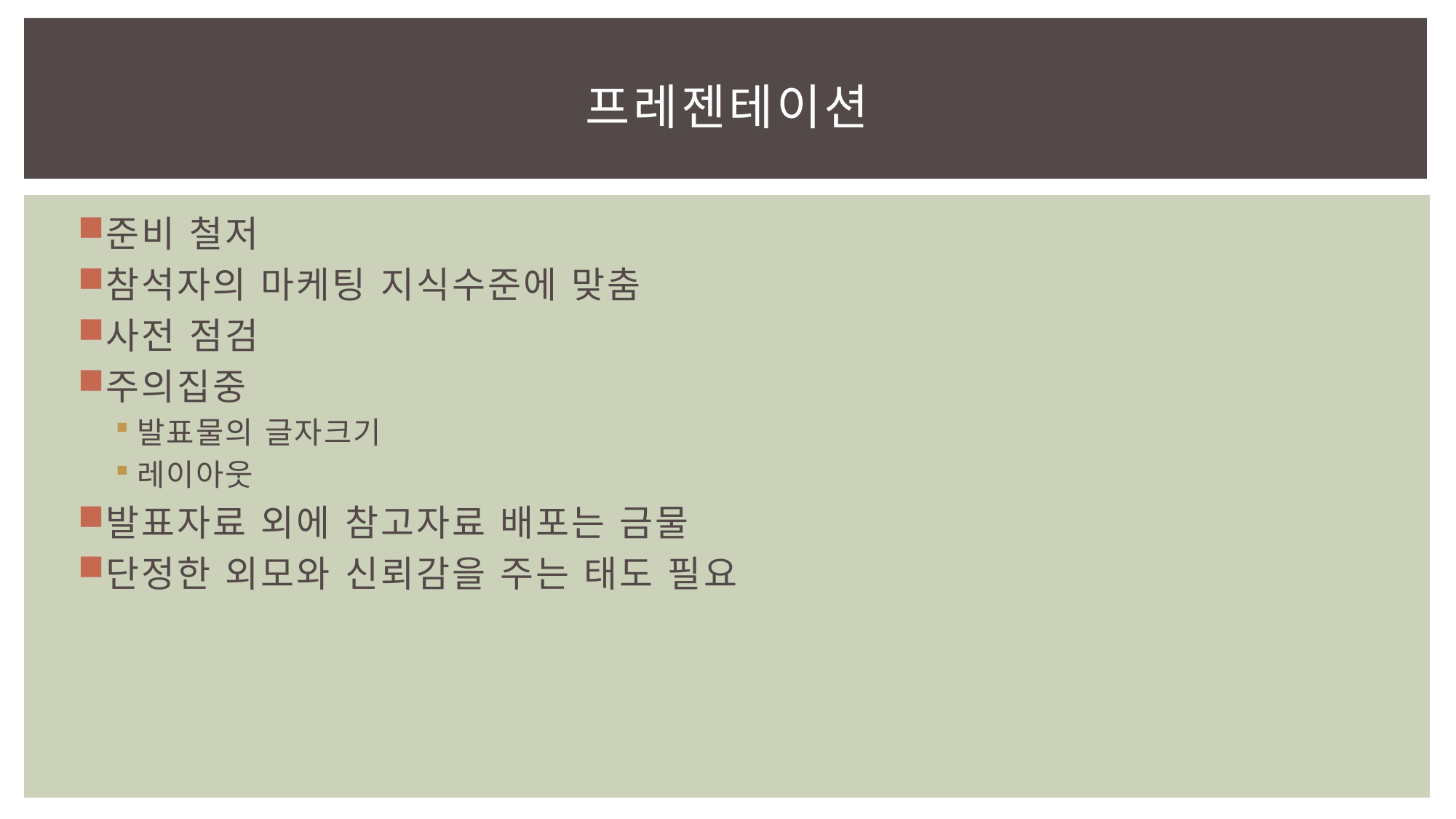

# 프레젠테이션
준비 철저
참석자의 마케팅 지식수준에 맞춤
사전 점검
주의집중
발표물의 글자크기
레이아웃
발표자료 외에 참고자료 배포는 금물
단정한 외모와 신뢰감을 주는 태도 필요